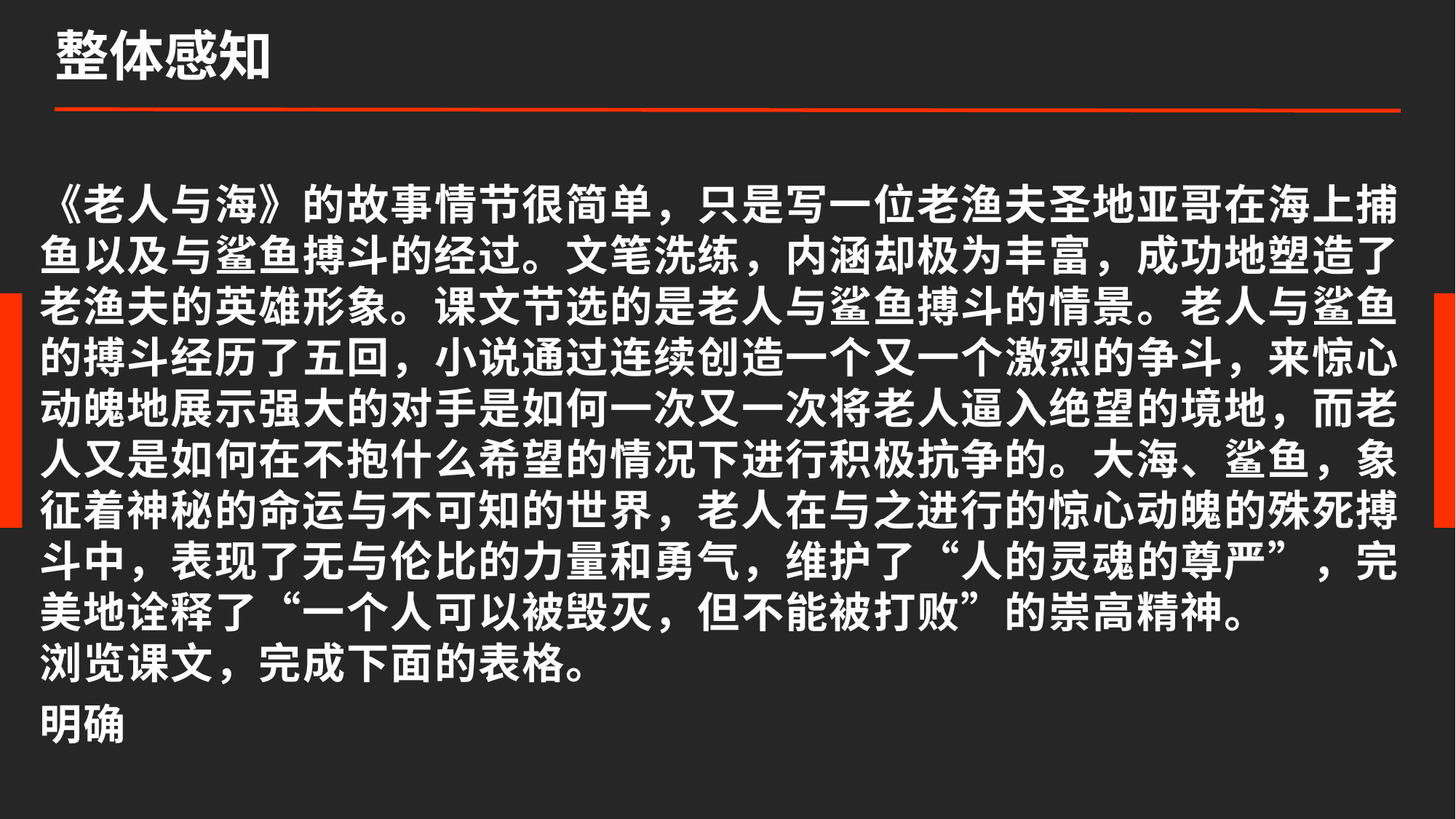

整体感知
《老人与海》的故事情节很简单，只是写一位老渔夫圣地亚哥在海上捕鱼以及与鲨鱼搏斗的经过。文笔洗练，内涵却极为丰富，成功地塑造了老渔夫的英雄形象。课文节选的是老人与鲨鱼搏斗的情景。老人与鲨鱼的搏斗经历了五回，小说通过连续创造一个又一个激烈的争斗，来惊心动魄地展示强大的对手是如何一次又一次将老人逼入绝望的境地，而老人又是如何在不抱什么希望的情况下进行积极抗争的。大海、鲨鱼，象征着神秘的命运与不可知的世界，老人在与之进行的惊心动魄的殊死搏斗中，表现了无与伦比的力量和勇气，维护了“人的灵魂的尊严”，完美地诠释了“一个人可以被毁灭，但不能被打败”的崇高精神。
浏览课文，完成下面的表格。
明确